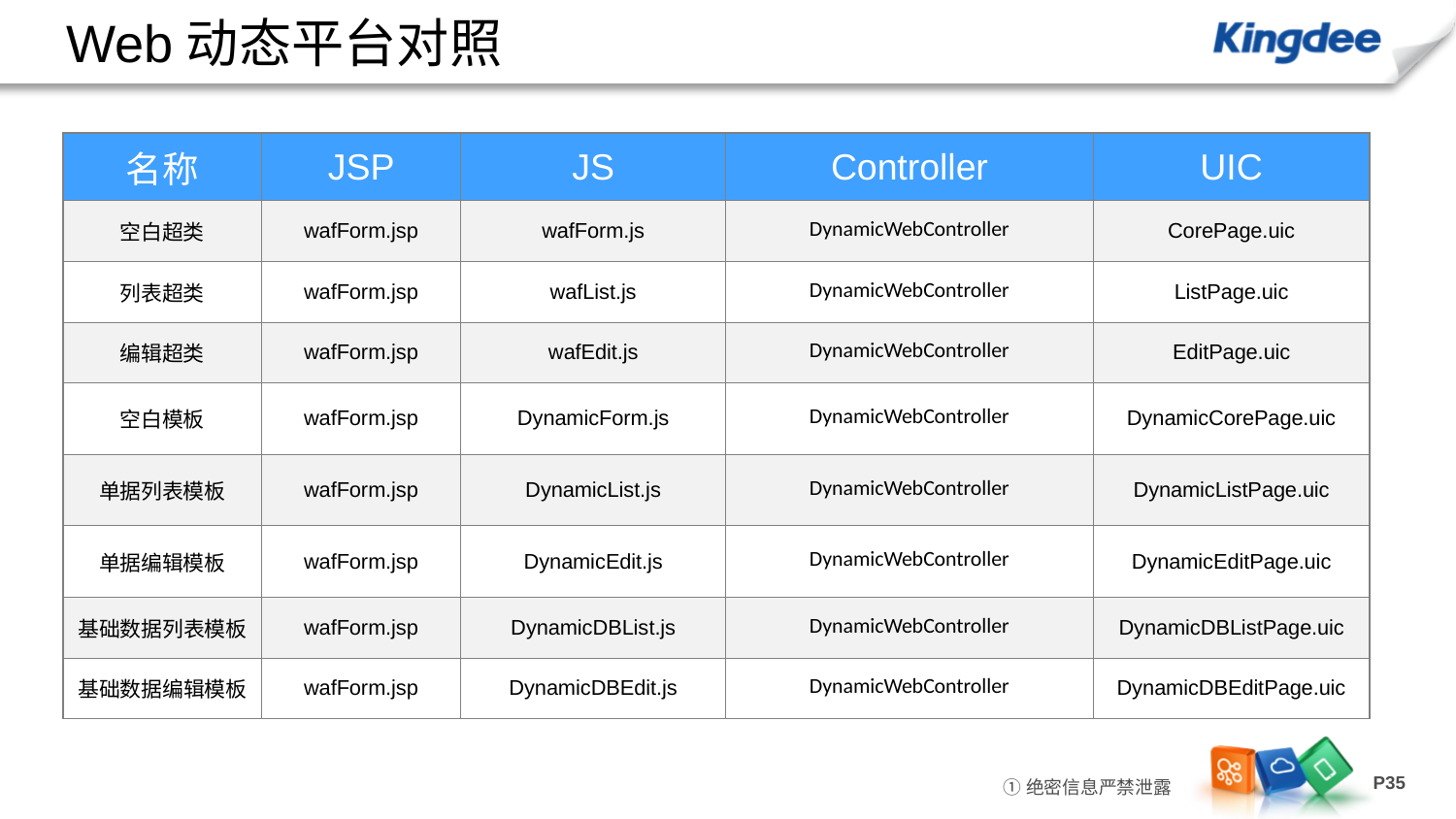

# Web动态平台对照
| 名称 | JSP | JS | Controller | UIC |
| --- | --- | --- | --- | --- |
| 空白超类 | wafForm.jsp | wafForm.js | DynamicWebController | CorePage.uic |
| 列表超类 | wafForm.jsp | wafList.js | DynamicWebController | ListPage.uic |
| 编辑超类 | wafForm.jsp | wafEdit.js | DynamicWebController | EditPage.uic |
| 空白模板 | wafForm.jsp | DynamicForm.js | DynamicWebController | DynamicCorePage.uic |
| 单据列表模板 | wafForm.jsp | DynamicList.js | DynamicWebController | DynamicListPage.uic |
| 单据编辑模板 | wafForm.jsp | DynamicEdit.js | DynamicWebController | DynamicEditPage.uic |
| 基础数据列表模板 | wafForm.jsp | DynamicDBList.js | DynamicWebController | DynamicDBListPage.uic |
| 基础数据编辑模板 | wafForm.jsp | DynamicDBEdit.js | DynamicWebController | DynamicDBEditPage.uic |